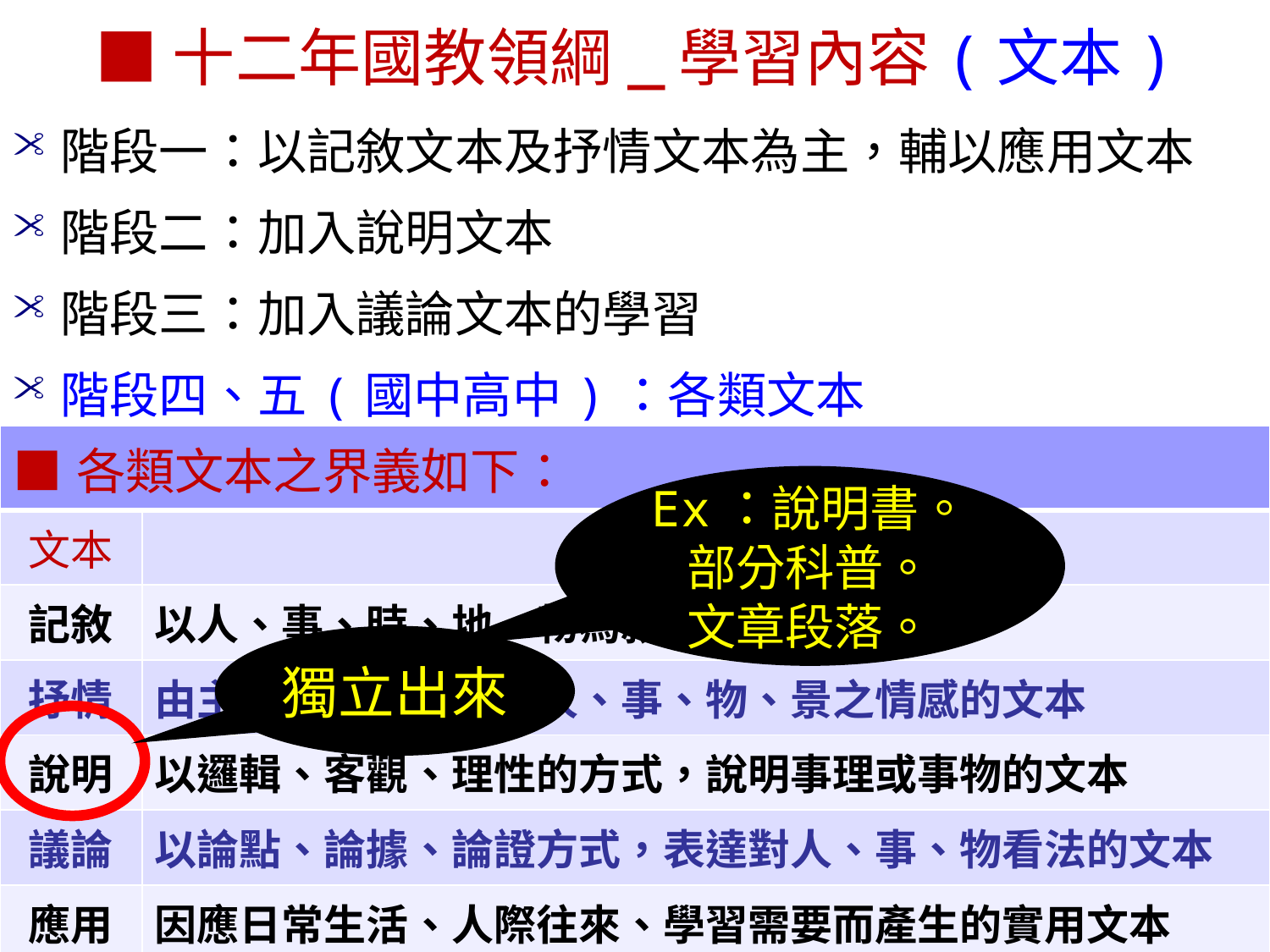

# ■十二年國教領綱_學習內容(文本)
階段一：以記敘文本及抒情文本為主，輔以應用文本
階段二：加入說明文本
階段三：加入議論文本的學習
階段四、五(國中高中)：各類文本

| ■各類文本之界義如下： |  |
| --- | --- |
| 文本 | 界義 |
| 記敘 | 以人、事、時、地、物為敘寫對象的文本 |
| 抒情 | 由主體出發，抒發對人、事、物、景之情感的文本 |
| 說明 | 以邏輯、客觀、理性的方式，說明事理或事物的文本 |
| 議論 | 以論點、論據、論證方式，表達對人、事、物看法的文本 |
| 應用 | 因應日常生活、人際往來、學習需要而產生的實用文本 |
Ex：說明書。部分科普。
文章段落。
獨立出來